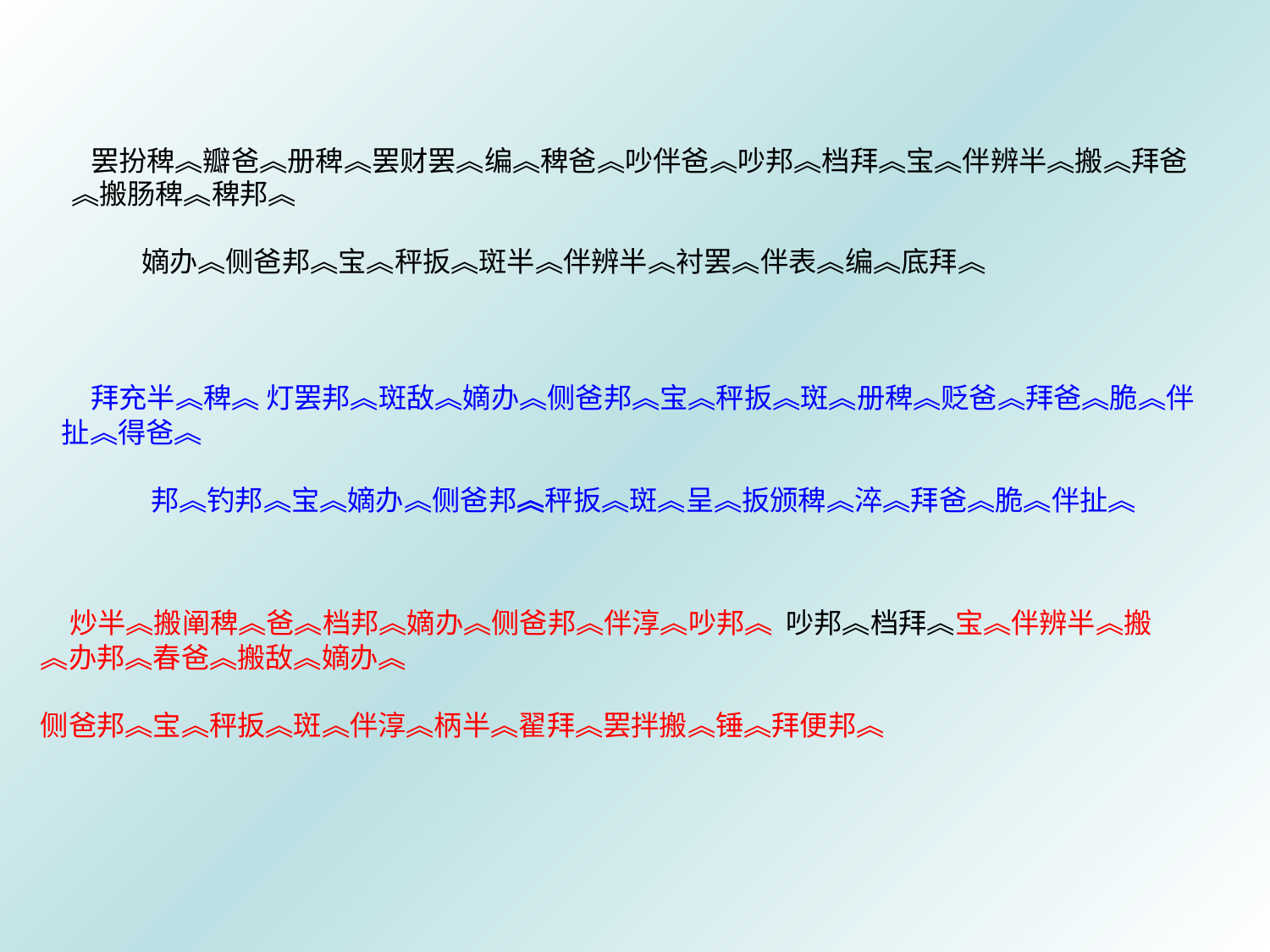

罢扮稗︽瓣爸︽册稗︽罢财罢︽编︽稗爸︽吵伴爸︽吵邦︽档拜︽宝︽伴辨半︽搬︽拜爸︽搬肠稗︽稗邦︽

          嫡办︽侧爸邦︽宝︽秤扳︽斑半︽伴辨半︽衬罢︽伴表︽编︽底拜︽
   拜充半︽稗︽ 灯罢邦︽斑敌︽嫡办︽侧爸邦︽宝︽秤扳︽斑︽册稗︽贬爸︽拜爸︽脆︽伴扯︽得爸︽

             邦︽钓邦︽宝︽嫡办︽侧爸邦︽秤扳︽斑︽呈︽扳颁稗︽淬︽拜爸︽脆︽伴扯︽

   炒半︽搬阐稗︽爸︽档邦︽嫡办︽侧爸邦︽伴淳︽吵邦︽  吵邦︽档拜︽宝︽伴辨半︽搬︽办邦︽春爸︽搬敌︽嫡办︽

侧爸邦︽宝︽秤扳︽斑︽伴淳︽柄半︽翟拜︽罢拌搬︽锤︽拜便邦︽